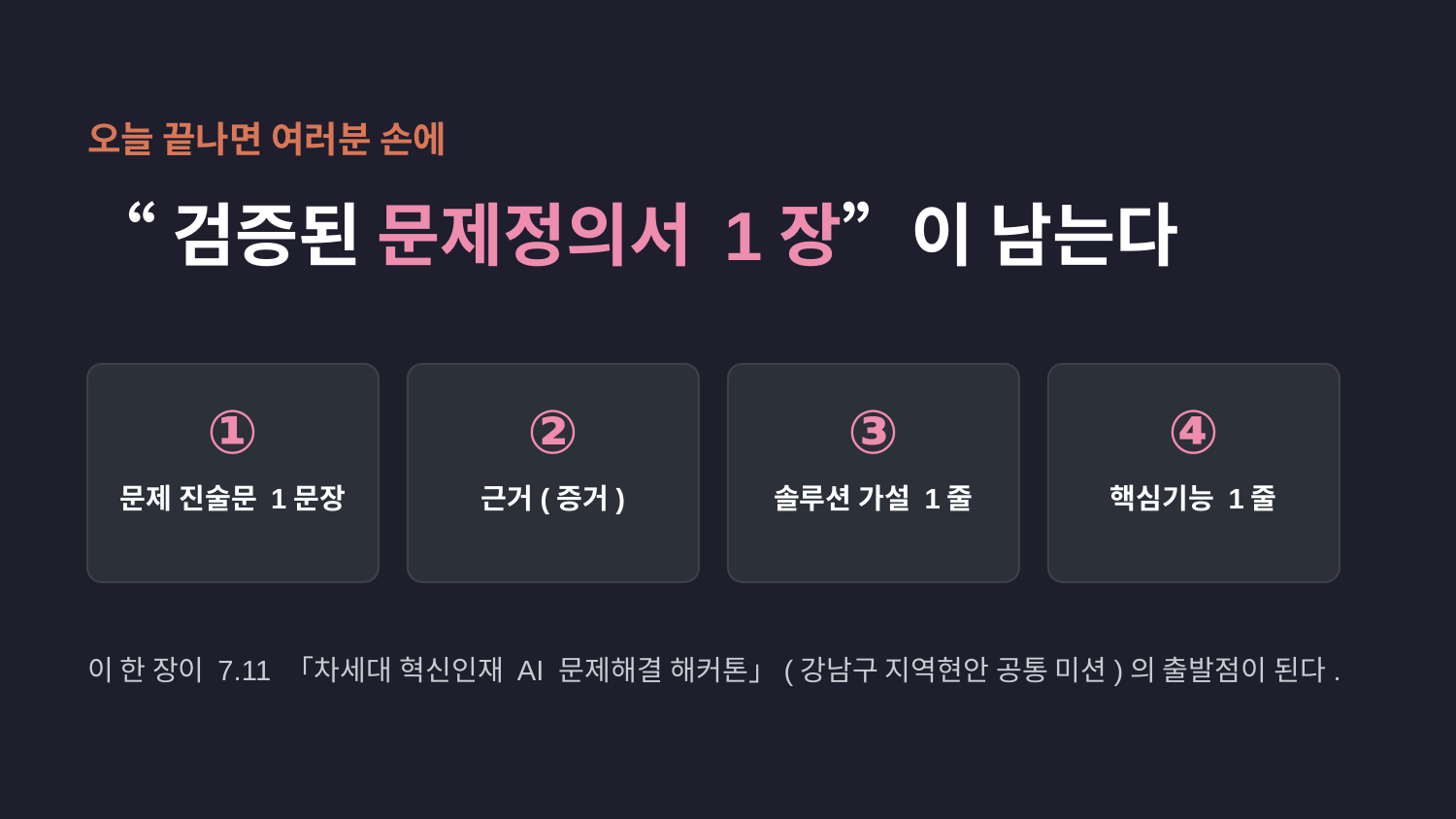

오늘 끝나면 여러분 손에
“검증된 문제정의서 1장”이 남는다

①
②
③
④
문제 진술문 1문장
근거(증거)
솔루션 가설 1줄
핵심기능 1줄
이 한 장이 7.11 「차세대 혁신인재 AI 문제해결 해커톤」(강남구 지역현안 공통 미션)의 출발점이 된다.